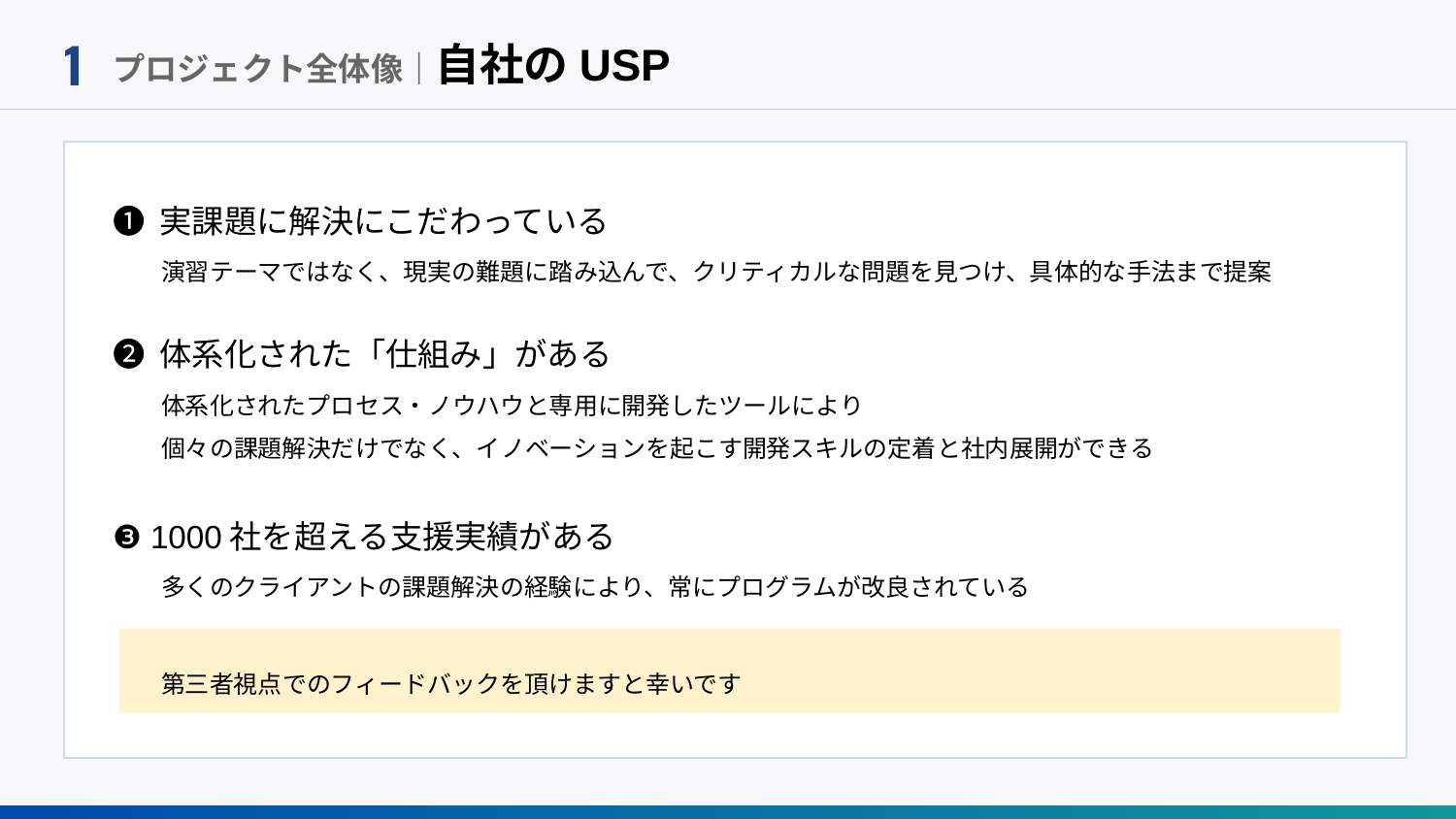

# 1
プロジェクト全体像｜自社のUSP

❶ 実課題に解決にこだわっている

演習テーマではなく、現実の難題に踏み込んで、クリティカルな問題を見つけ、具体的な手法まで提案
❷ 体系化された「仕組み」がある
体系化されたプロセス・ノウハウと専用に開発したツールにより
個々の課題解決だけでなく、イノベーションを起こす開発スキルの定着と社内展開ができる

❸ 1000社を超える支援実績がある
多くのクライアントの課題解決の経験により、常にプログラムが改良されている

第三者視点でのフィードバックを頂けますと幸いです